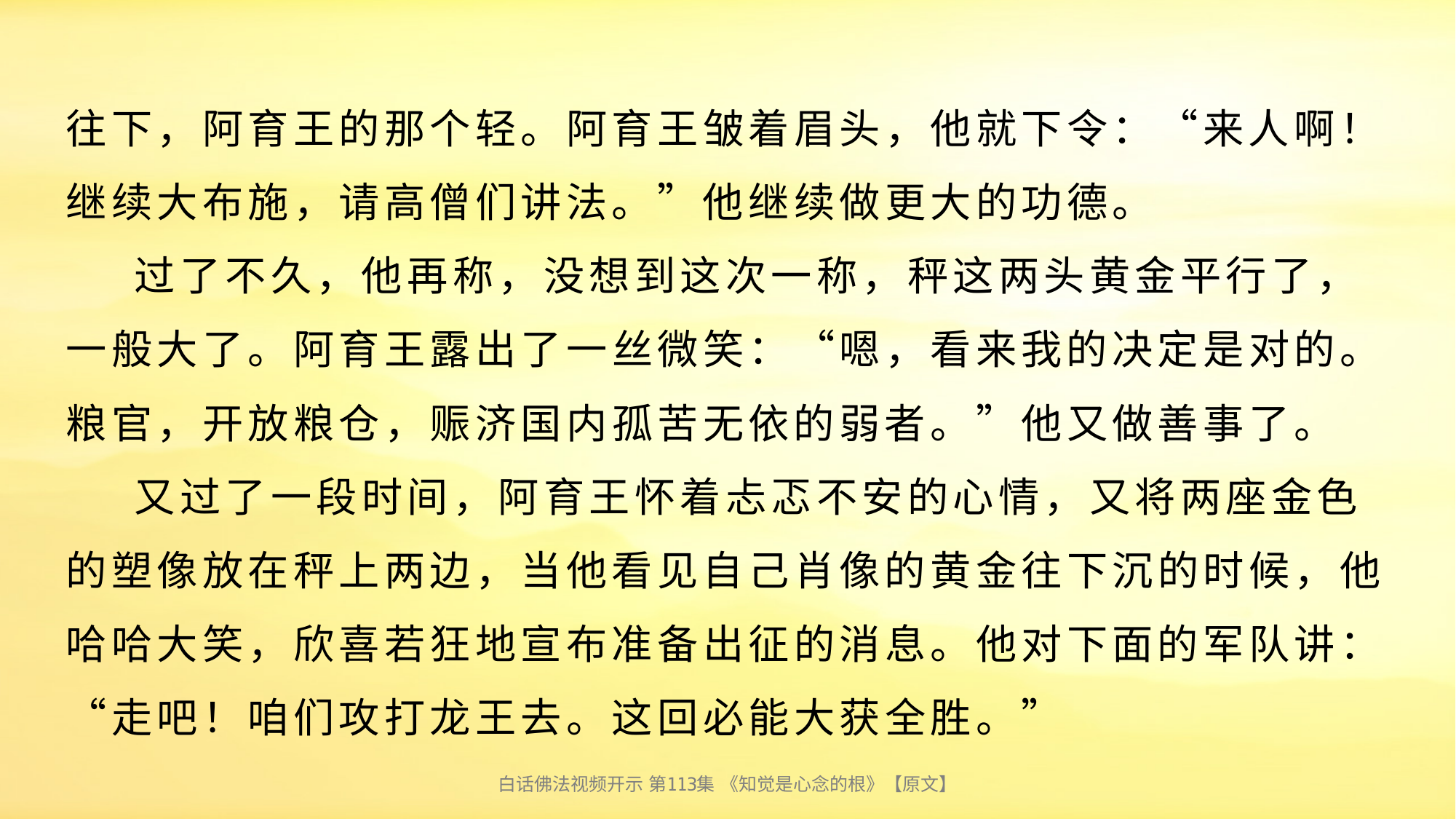

# 往下，阿育王的那个轻。阿育王皱着眉头，他就下令：“来人啊！继续大布施，请高僧们讲法。”他继续做更大的功德。 过了不久，他再称，没想到这次一称，秤这两头黄金平行了，一般大了。阿育王露出了一丝微笑：“嗯，看来我的决定是对的。粮官，开放粮仓，赈济国内孤苦无依的弱者。”他又做善事了。 又过了一段时间，阿育王怀着忐忑不安的心情，又将两座金色的塑像放在秤上两边，当他看见自己肖像的黄金往下沉的时候，他哈哈大笑，欣喜若狂地宣布准备出征的消息。他对下面的军队讲：“走吧！咱们攻打龙王去。这回必能大获全胜。”
白话佛法视频开示 第113集 《知觉是心念的根》【原文】